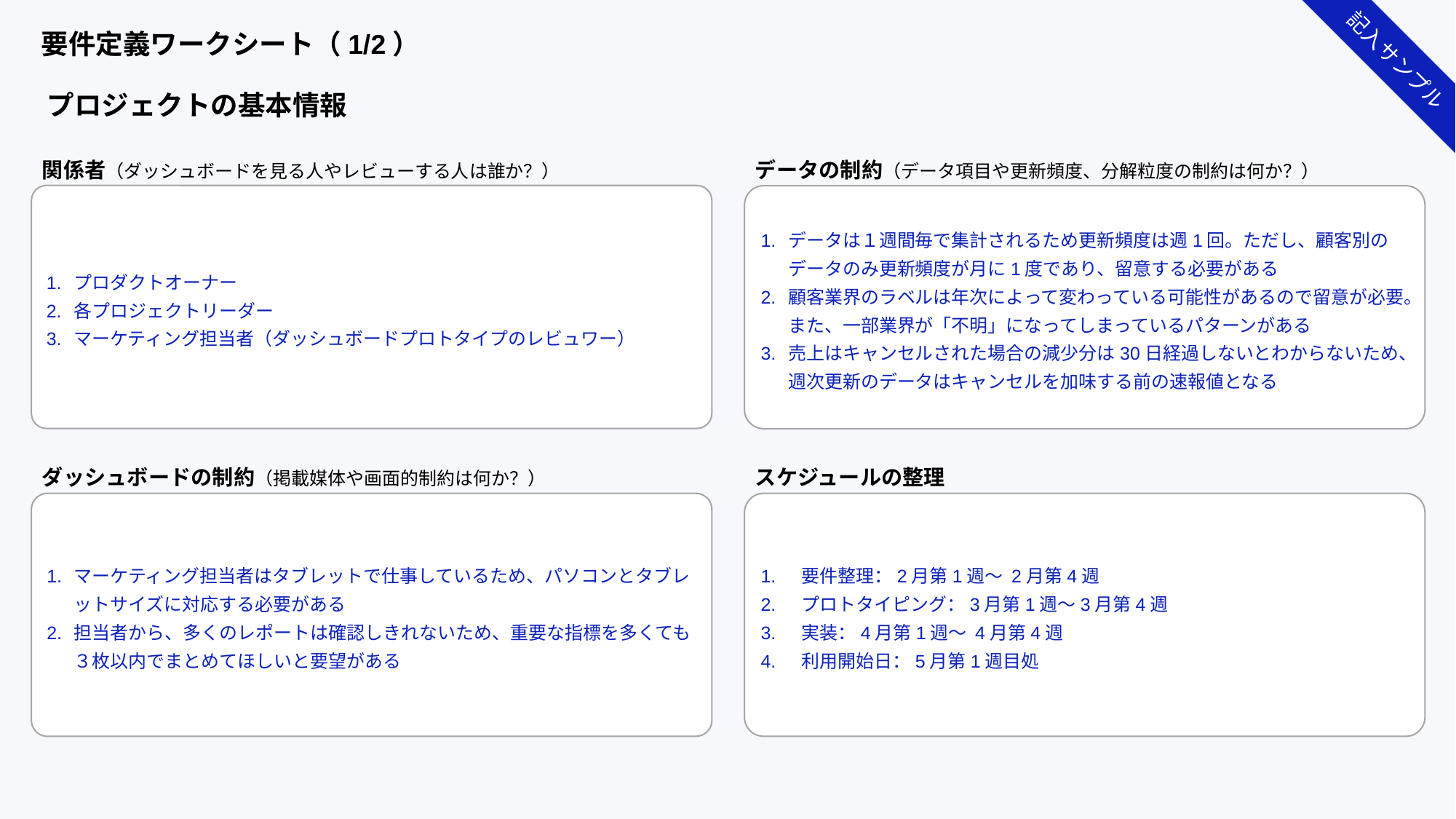

要件定義ワークシート（1/2）
記入サンプル
プロジェクトの基本情報
関係者（ダッシュボードを見る人やレビューする人は誰か？）
データの制約（データ項目や更新頻度、分解粒度の制約は何か？）
プロダクトオーナー
各プロジェクトリーダー
マーケティング担当者（ダッシュボードプロトタイプのレビュワー）
データは１週間毎で集計されるため更新頻度は週1回。ただし、顧客別のデータのみ更新頻度が月に1度であり、留意する必要がある
顧客業界のラベルは年次によって変わっている可能性があるので留意が必要。また、一部業界が「不明」になってしまっているパターンがある
売上はキャンセルされた場合の減少分は30日経過しないとわからないため、週次更新のデータはキャンセルを加味する前の速報値となる
ダッシュボードの制約（掲載媒体や画面的制約は何か？）
スケジュールの整理
マーケティング担当者はタブレットで仕事しているため、パソコンとタブレットサイズに対応する必要がある
担当者から、多くのレポートは確認しきれないため、重要な指標を多くても３枚以内でまとめてほしいと要望がある
要件整理：2月第1週〜 2月第4週
プロトタイピング：3月第1週〜3月第4週
実装：4月第1週〜 4月第4週
利用開始日：5月第1週目処